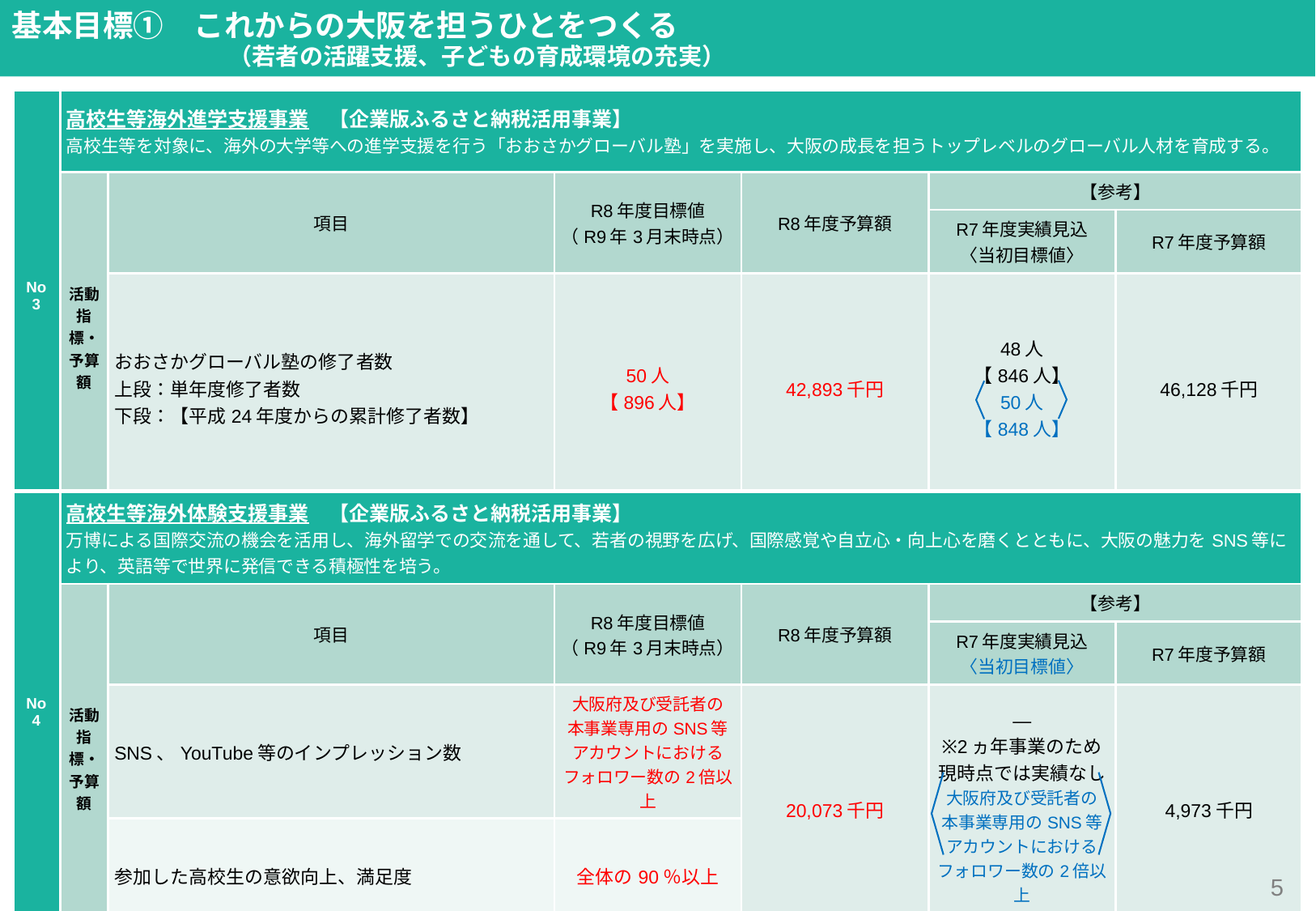

基本目標①　これからの大阪を担うひとをつくる
　　　　　　　　     （若者の活躍支援、子どもの育成環境の充実）
| No 3 | 高校生等海外進学支援事業　【企業版ふるさと納税活用事業】 高校生等を対象に、海外の大学等への進学支援を行う「おおさかグローバル塾」を実施し、大阪の成長を担うトップレベルのグローバル人材を育成する。 |  |  |  |  |  |
| --- | --- | --- | --- | --- | --- | --- |
|  | 活動指標・予算額 | 項目 | R8年度目標値 （R9年3月末時点） | R8年度予算額 | 【参考】 |  |
|  |  |  |  |  | R7年度実績見込 〈当初目標値〉 | R7年度予算額 |
|  |  | おおさかグローバル塾の修了者数 上段：単年度修了者数 下段：【平成24年度からの累計修了者数】 | 50人 【896人】 | 42,893千円 | 48人 【846人】 50人 【848人】 | 46,128千円 |
府民文化部

府民文化部
| No 4 | 高校生等海外体験支援事業　【企業版ふるさと納税活用事業】 万博による国際交流の機会を活用し、海外留学での交流を通して、若者の視野を広げ、国際感覚や自立心・向上心を磨くとともに、大阪の魅力をSNS等により、英語等で世界に発信できる積極性を培う。 |  |  |  |  |  |
| --- | --- | --- | --- | --- | --- | --- |
|  | 活動指標・予算額 | 項目 | R8年度目標値 （R9年3月末時点） | R8年度予算額 | 【参考】 |  |
|  |  |  |  |  | R7年度実績見込 〈当初目標値〉 | R7年度予算額 |
|  |  | SNS、YouTube等のインプレッション数 | 大阪府及び受託者の 本事業専用のSNS等 アカウントにおける フォロワー数の2倍以上 | 20,073千円 | ― ※2ヵ年事業のため 現時点では実績なし 大阪府及び受託者の 本事業専用のSNS等 アカウントにおける フォロワー数の2倍以上 | 4,973千円 |
|  |  | 参加した高校生の意欲向上、満足度 | 全体の90％以上 |  |  |  |

5